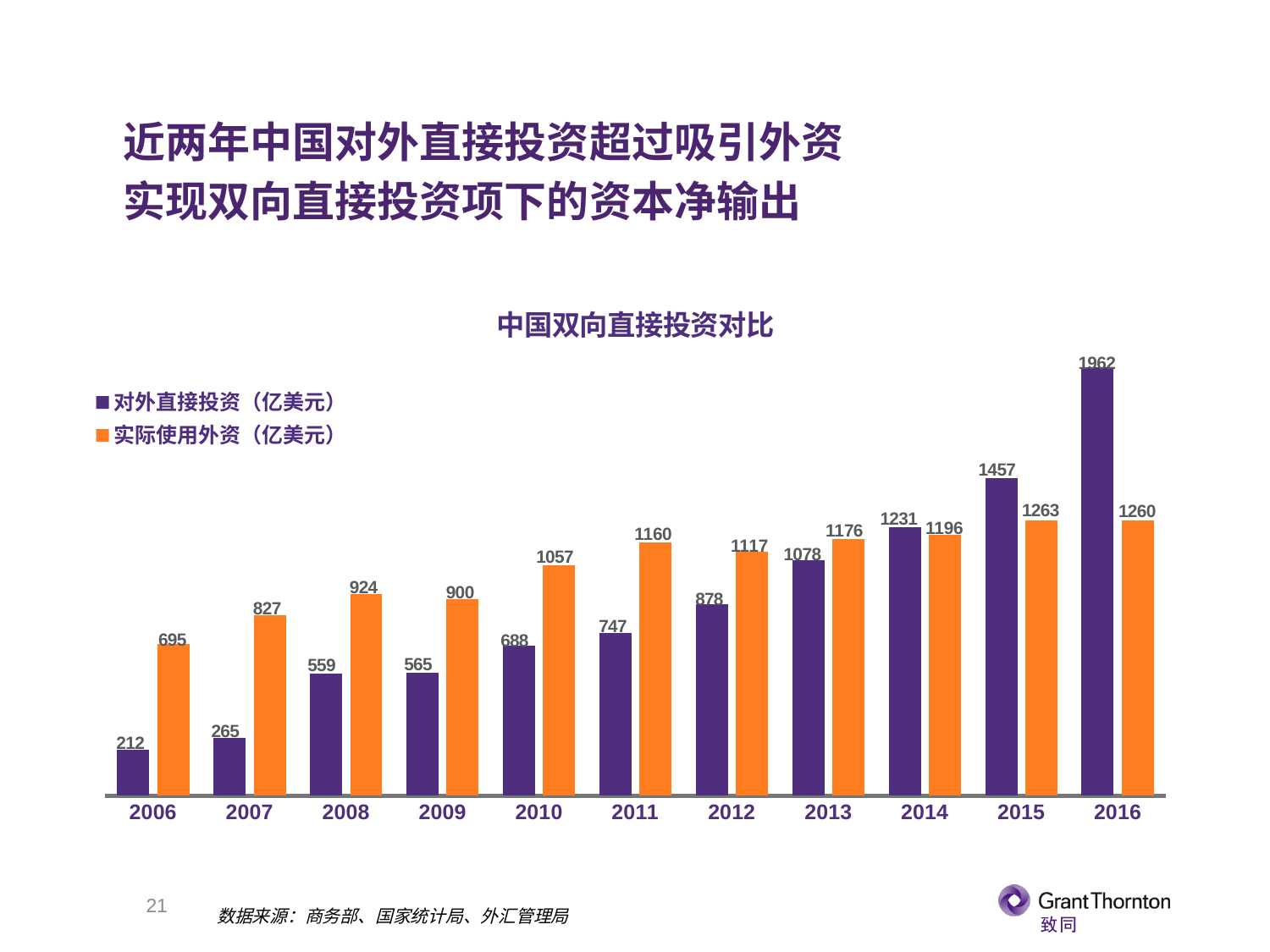

近两年中国对外直接投资超过吸引外资
实现双向直接投资项下的资本净输出

### Chart: 中国双向直接投资对比

| Category | 对外直接投资（亿美元） | 实际使用外资（亿美元） |
|---|---|---|
| 2006 | 211.6 | 694.68 |
| 2007 | 265.1 | 826.58 |
| 2008 | 559.1 | 923.95 |
| 2009 | 565.3 | 900.33 |
| 2010 | 688.1 | 1057.35 |
| 2011 | 746.5 | 1160.11 |
| 2012 | 878.0 | 1117.16 |
| 2013 | 1078.4 | 1175.86 |
| 2014 | 1231.2 | 1195.6 |
| 2015 | 1456.7 | 1262.7 |
| 2016 | 1961.5 | 1260.0 |
21
数据来源：商务部、国家统计局、外汇管理局